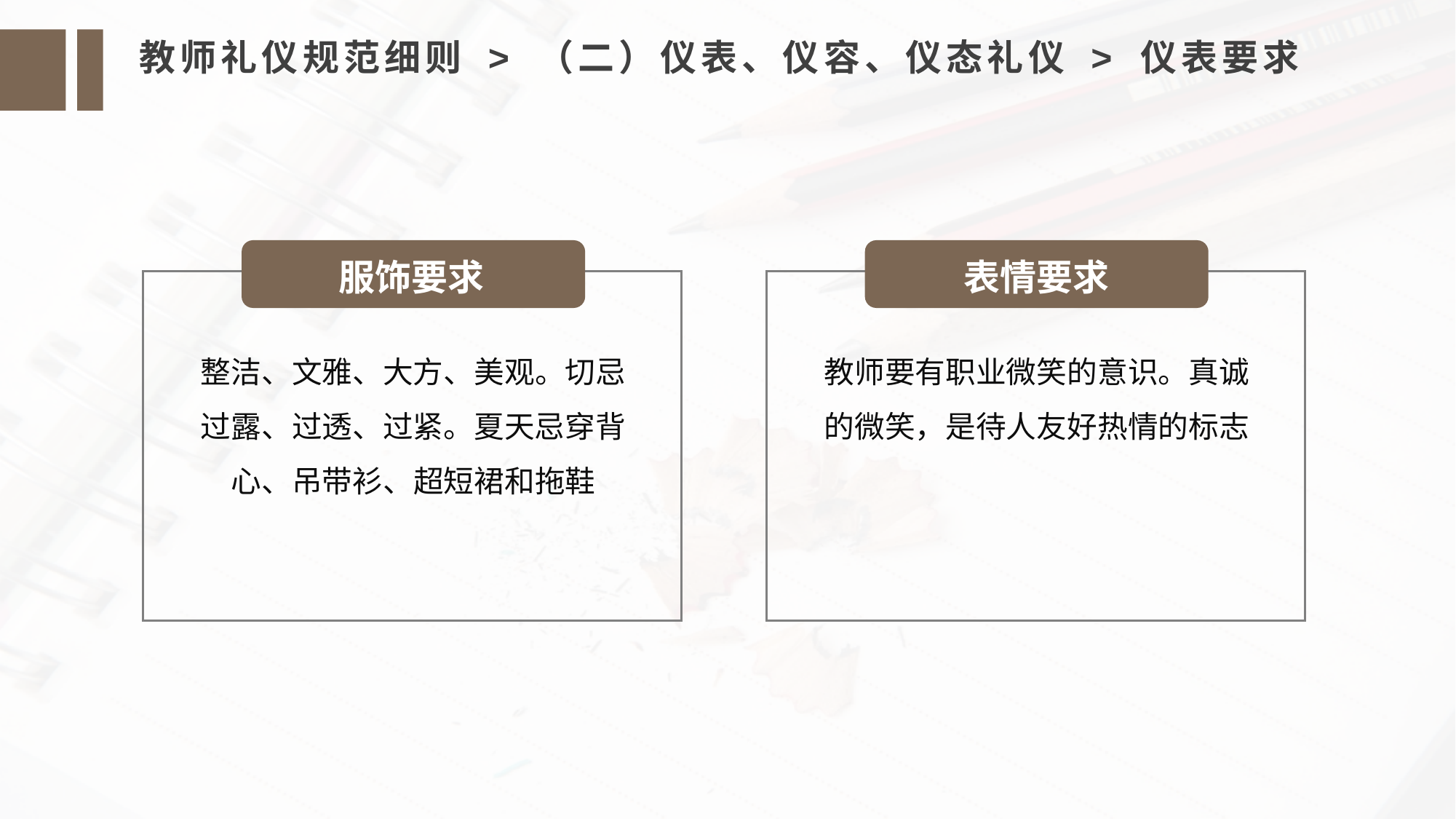

教师礼仪规范细则 > （二）仪表、仪容、仪态礼仪 > 仪表要求

服饰要求
表情要求

整洁、文雅、大方、美观。切忌过露、过透、过紧。夏天忌穿背心、吊带衫、超短裙和拖鞋
教师要有职业微笑的意识。真诚的微笑，是待人友好热情的标志